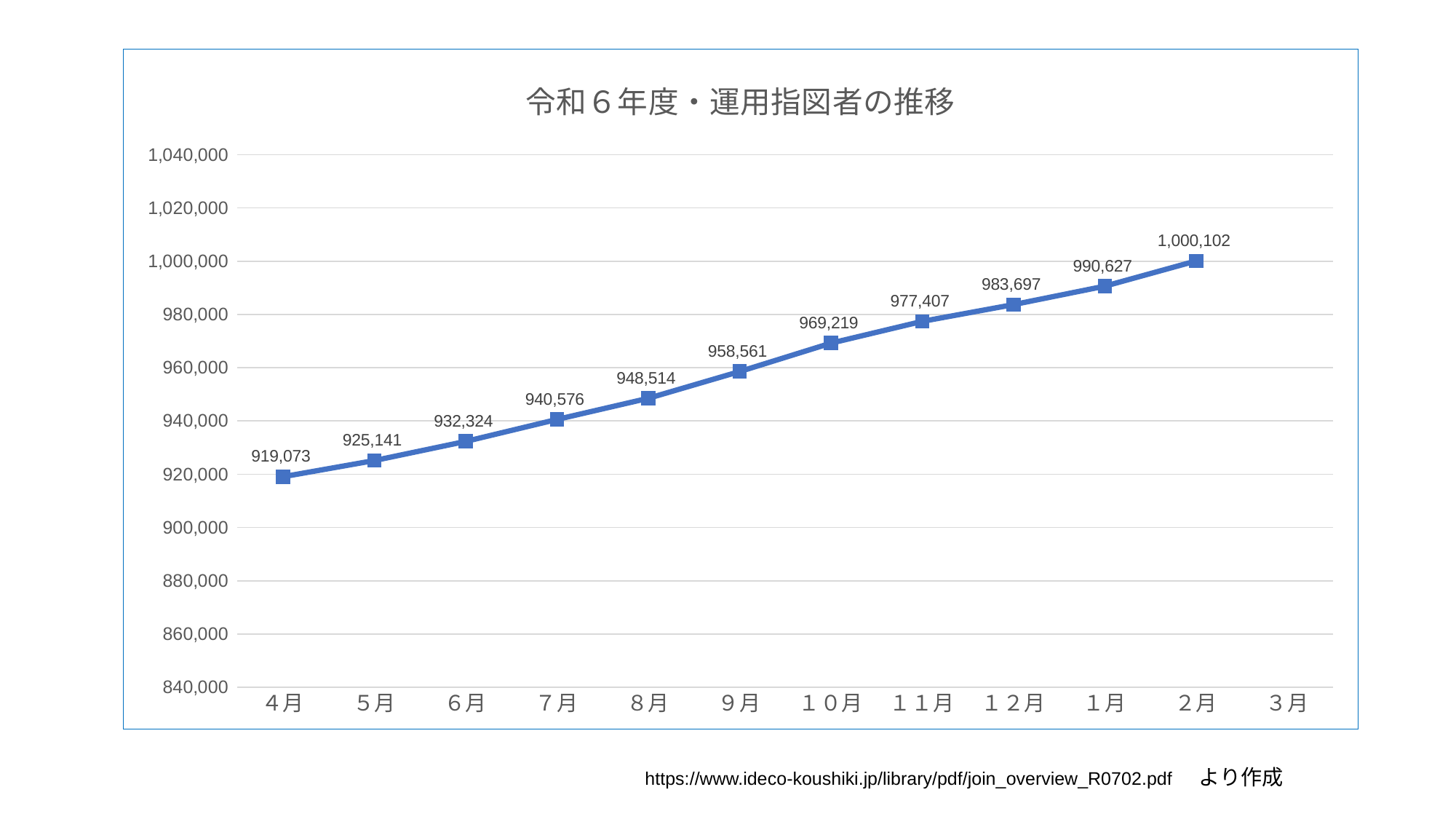

### Chart: 令和６年度・運用指図者の推移

| Category | 運用指図者 |
|---|---|
| ４月 | 919073.0 |
| ５月 | 925141.0 |
| ６月 | 932324.0 |
| ７月 | 940576.0 |
| ８月 | 948514.0 |
| ９月 | 958561.0 |
| １０月 | 969219.0 |
| １１月 | 977407.0 |
| １２月 | 983697.0 |
| １月 | 990627.0 |
| ２月 | 1000102.0 |
| ３月 | None |
https://www.ideco-koushiki.jp/library/pdf/join_overview_R0702.pdf　より作成